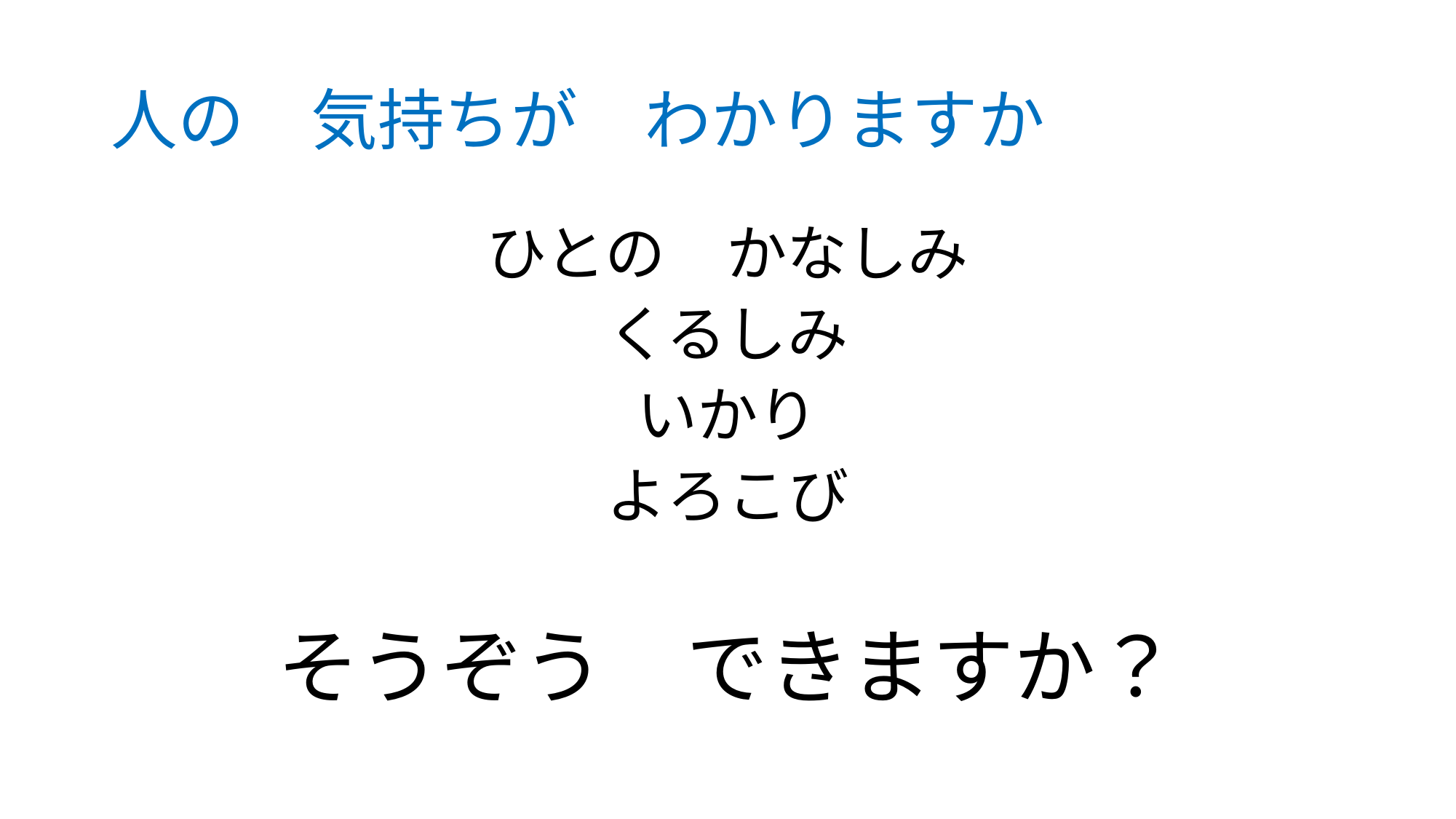

# 人の　気持ちが　わかりますか
ひとの　かなしみ
くるしみ
いかり
よろこび

そうぞう　できますか？